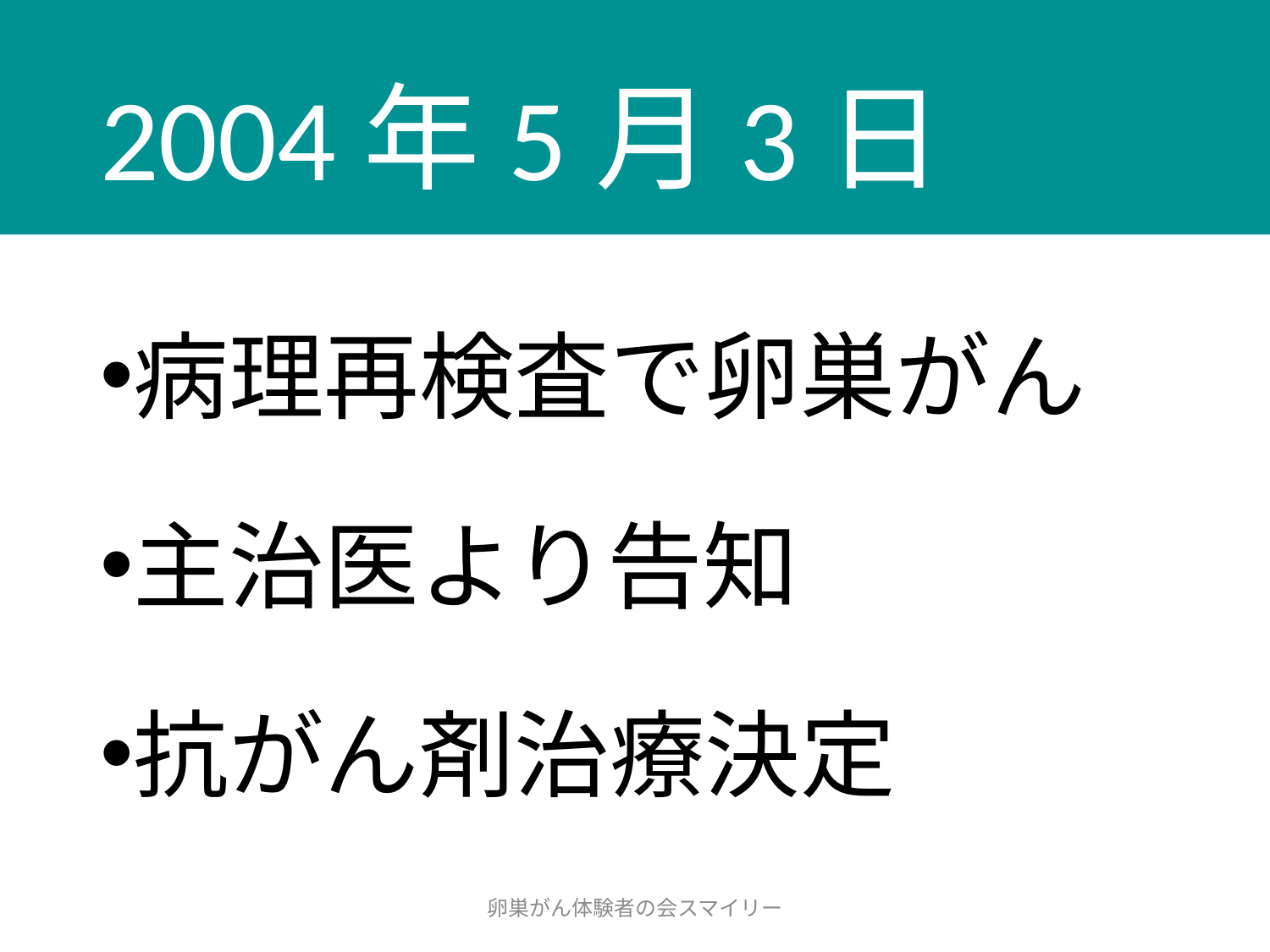

# 2004年5月3日
病理再検査で卵巣がん
主治医より告知
抗がん剤治療決定
卵巣がん体験者の会スマイリー